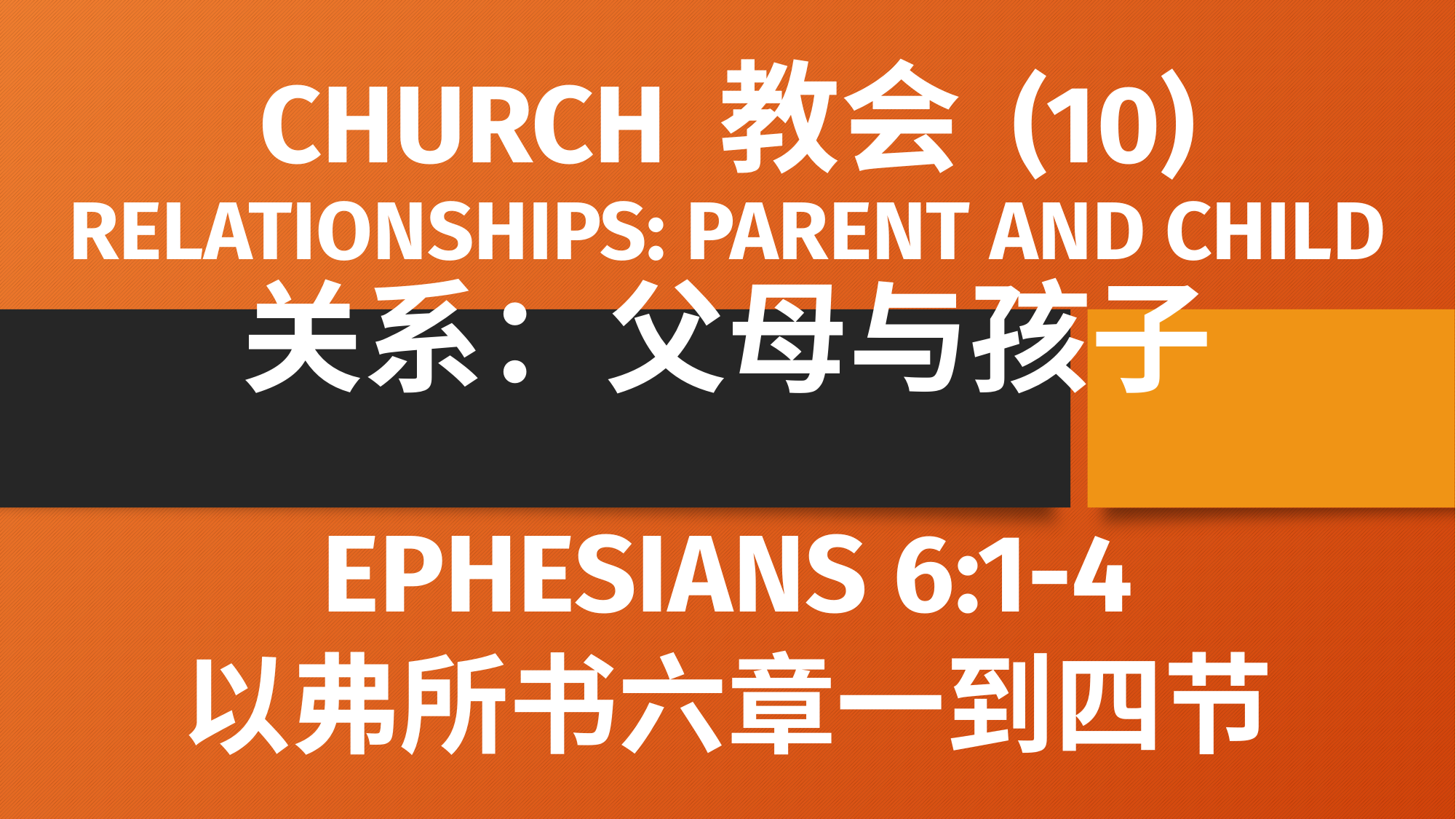

# CHURCH 教会 (10) RELATIONSHIPS: PARENT AND CHILD 关系：父母与孩子
EPHESIANS 6:1-4
以弗所书六章一到四节